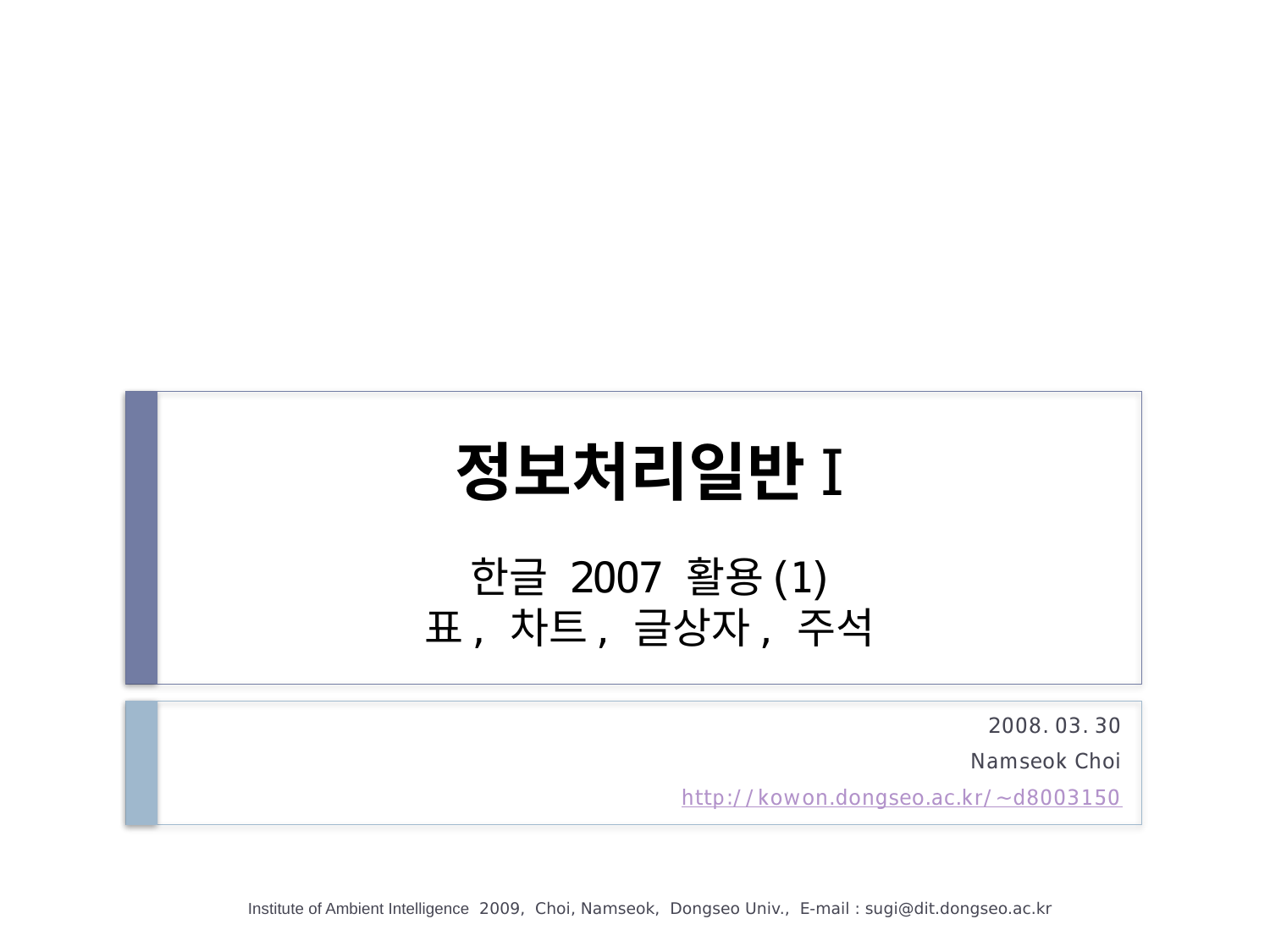

# 정보처리일반I 한글 2007 활용(1) 표, 차트, 글상자, 주석
2008. 03. 30
Namseok Choi
http://kowon.dongseo.ac.kr/~d8003150